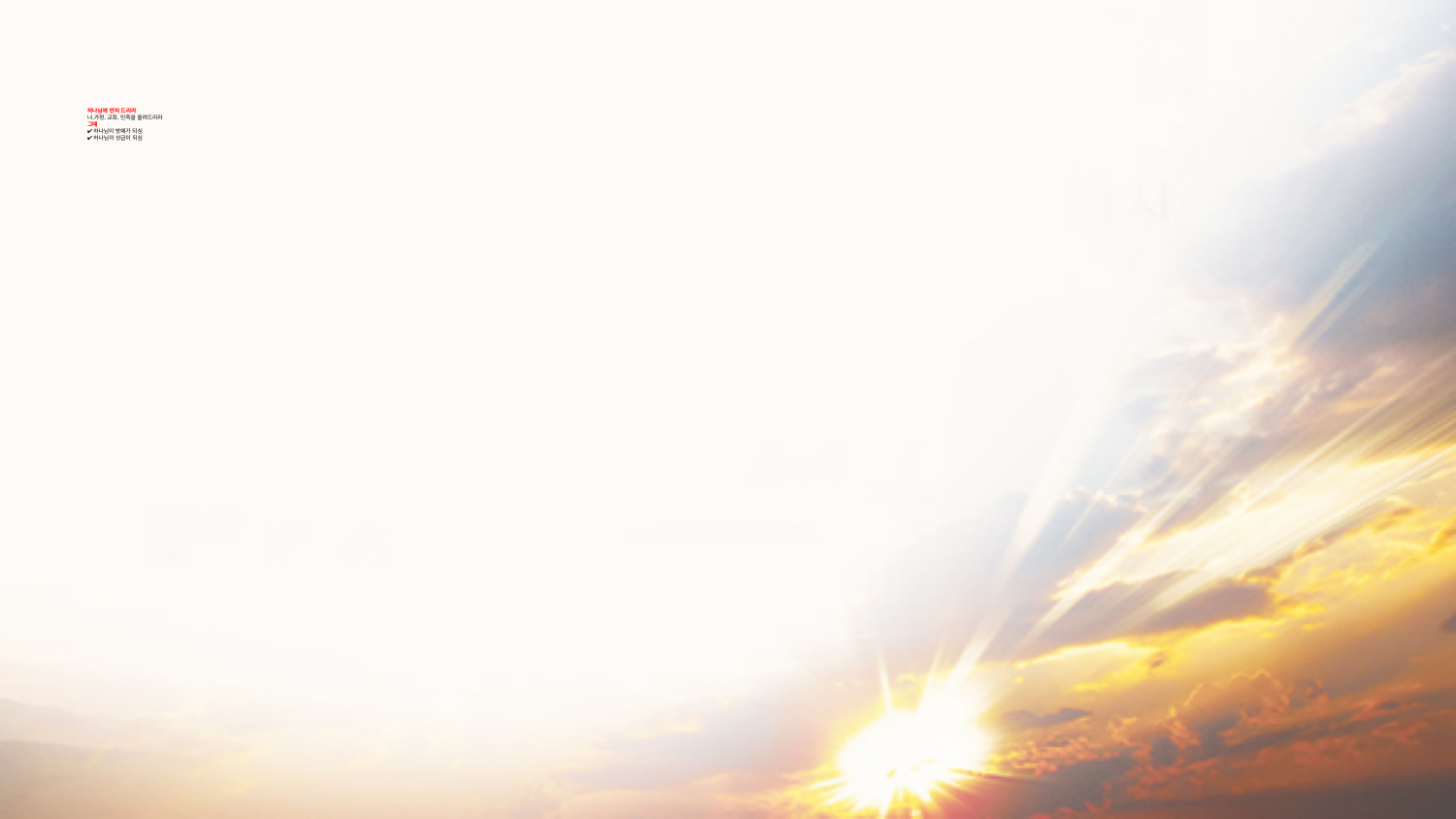

# 하나님께 먼저 드리라
나,가정, 교회, 민족을 올려드리라
그때
✔ 하나님이 방패가 되심
✔ 하나님이 상급이 되심